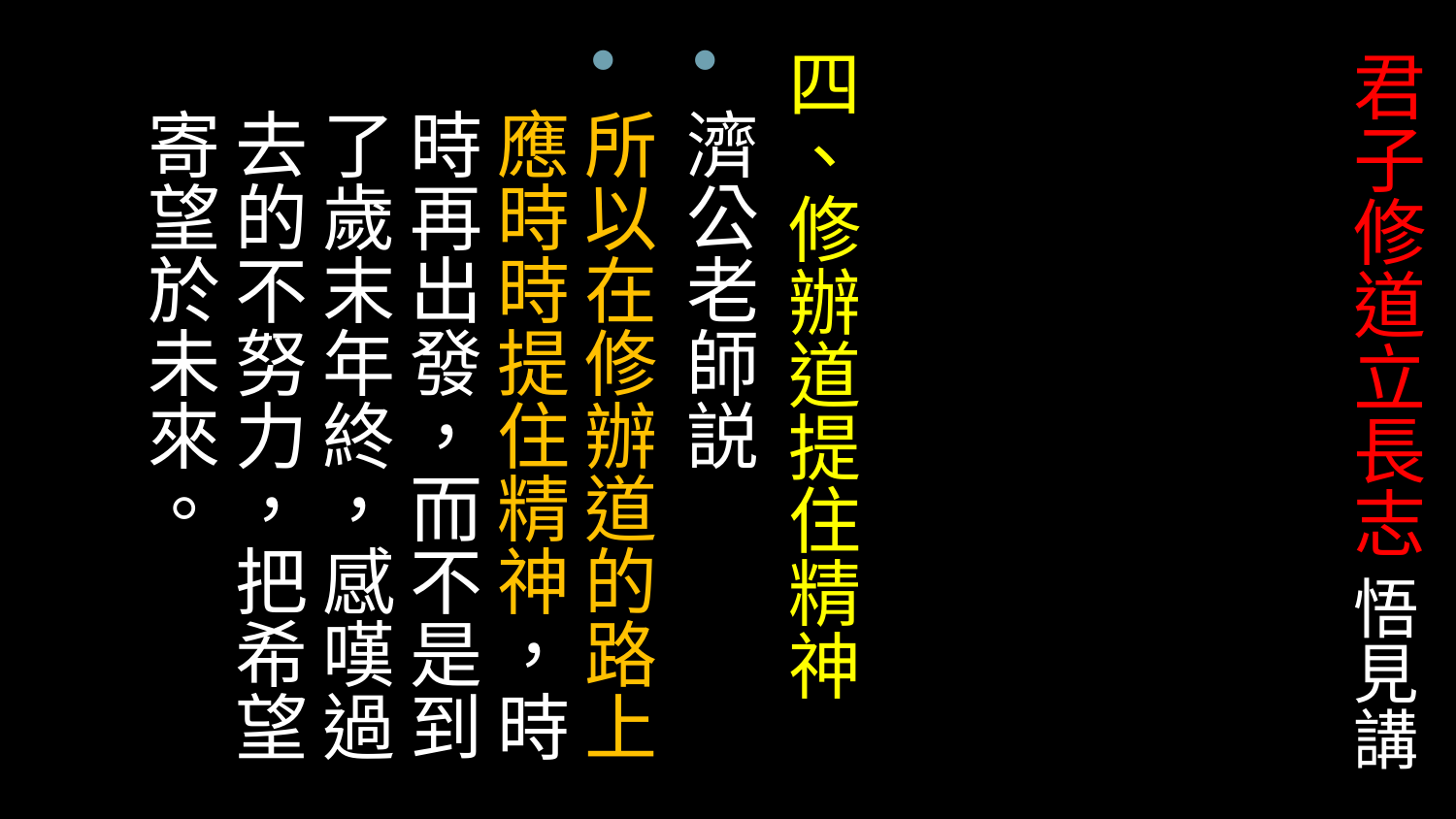

四、修辦道提住精神
濟公老師説
所以在修辦道的路上應時時提住精神，時時再出發，而不是到了歲末年終，感嘆過去的不努力，把希望寄望於未來。

# 君子修道立長志 悟見講